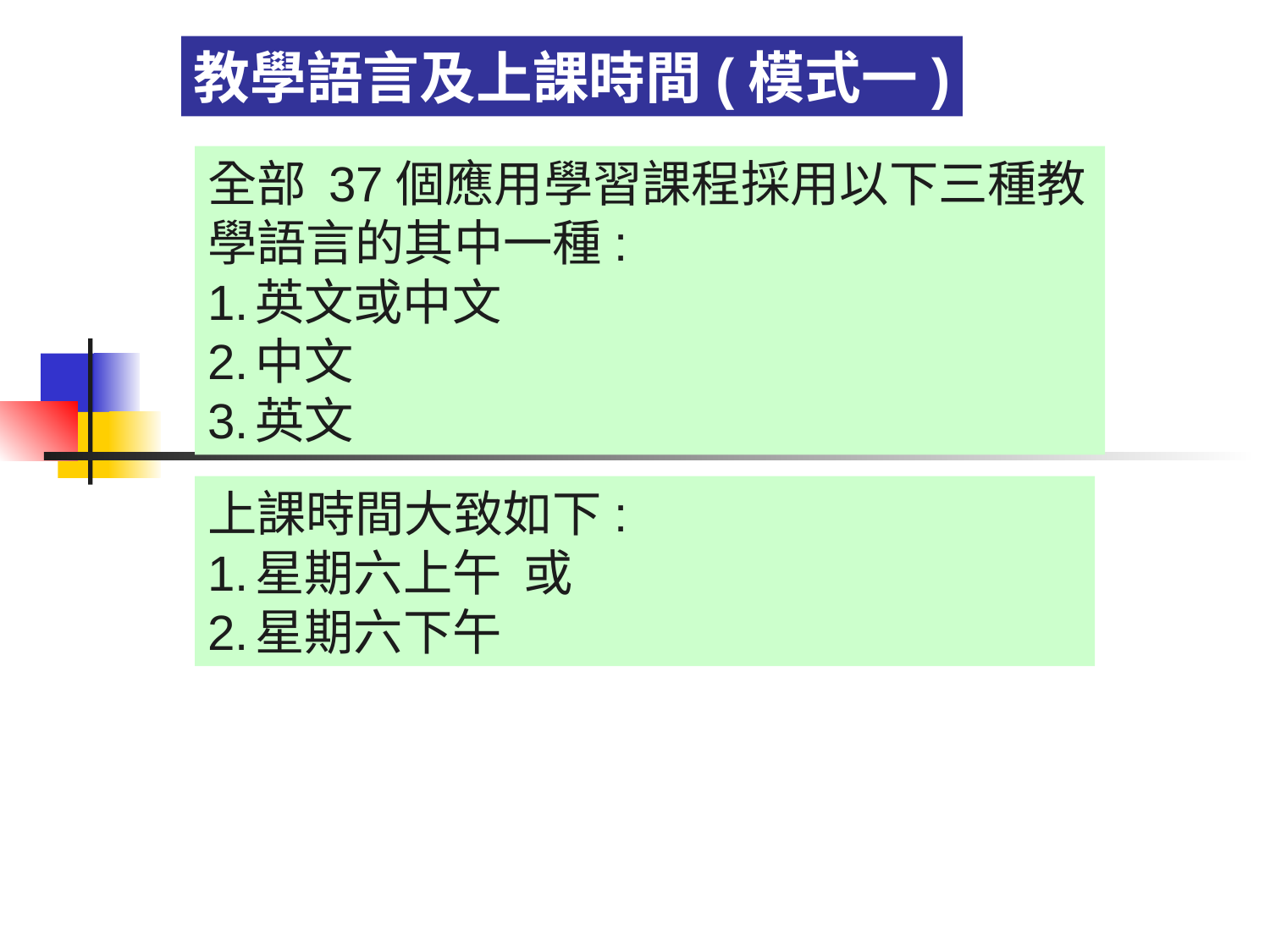

教學語言及上課時間(模式一)
全部 37個應用學習課程採用以下三種教
學語言的其中一種:
英文或中文
中文
英文
上課時間大致如下:
星期六上午  或
星期六下午